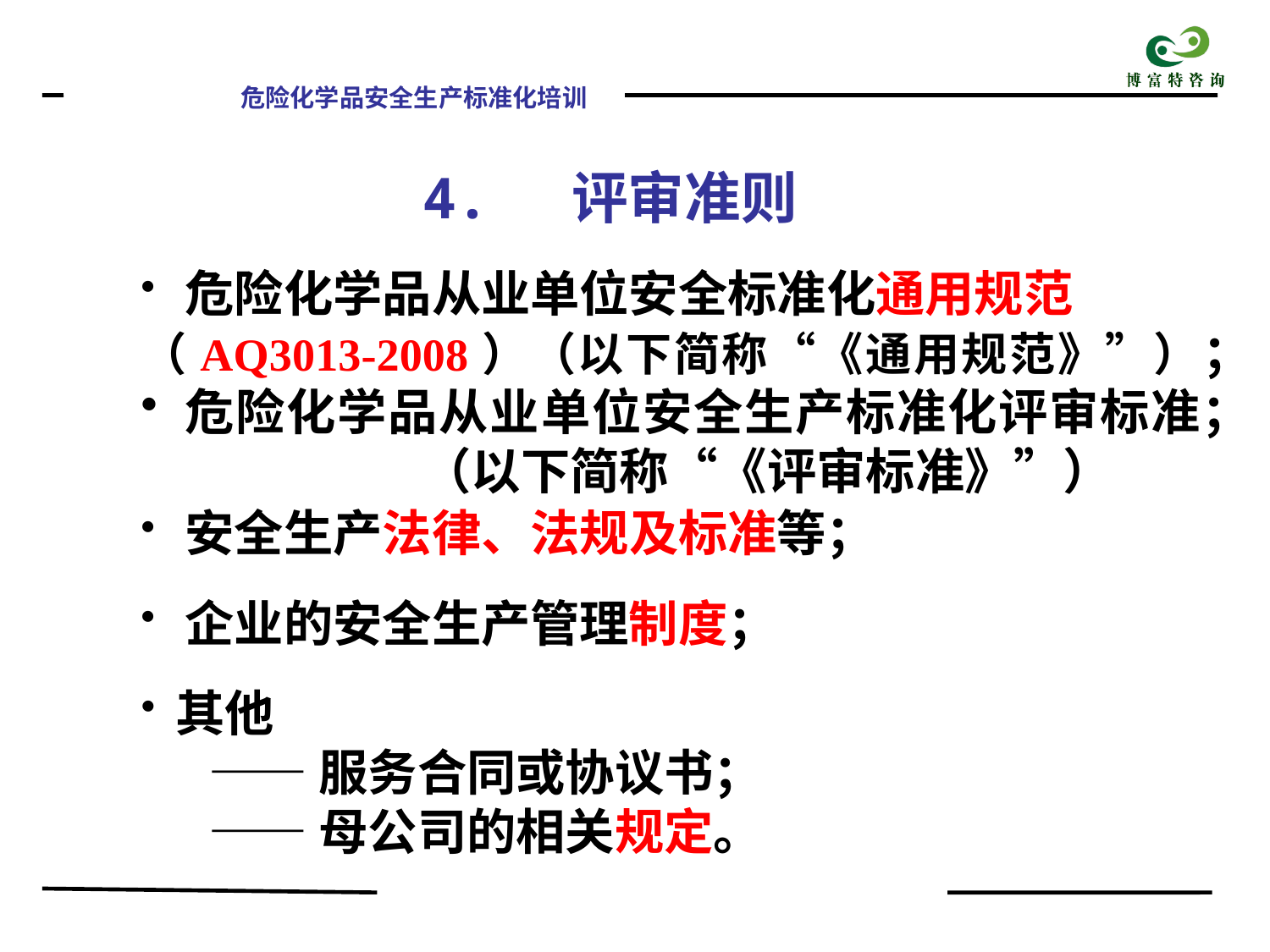

4.  评审准则
  危险化学品从业单位安全标准化通用规范
（AQ3013-2008）（以下简称“《通用规范》”）；
 危险化学品从业单位安全生产标准化评审标准；
                        （以下简称“《评审标准》”）
  安全生产法律、法规及标准等；
  企业的安全生产管理制度；
 其他
      ——服务合同或协议书；
      ——母公司的相关规定。